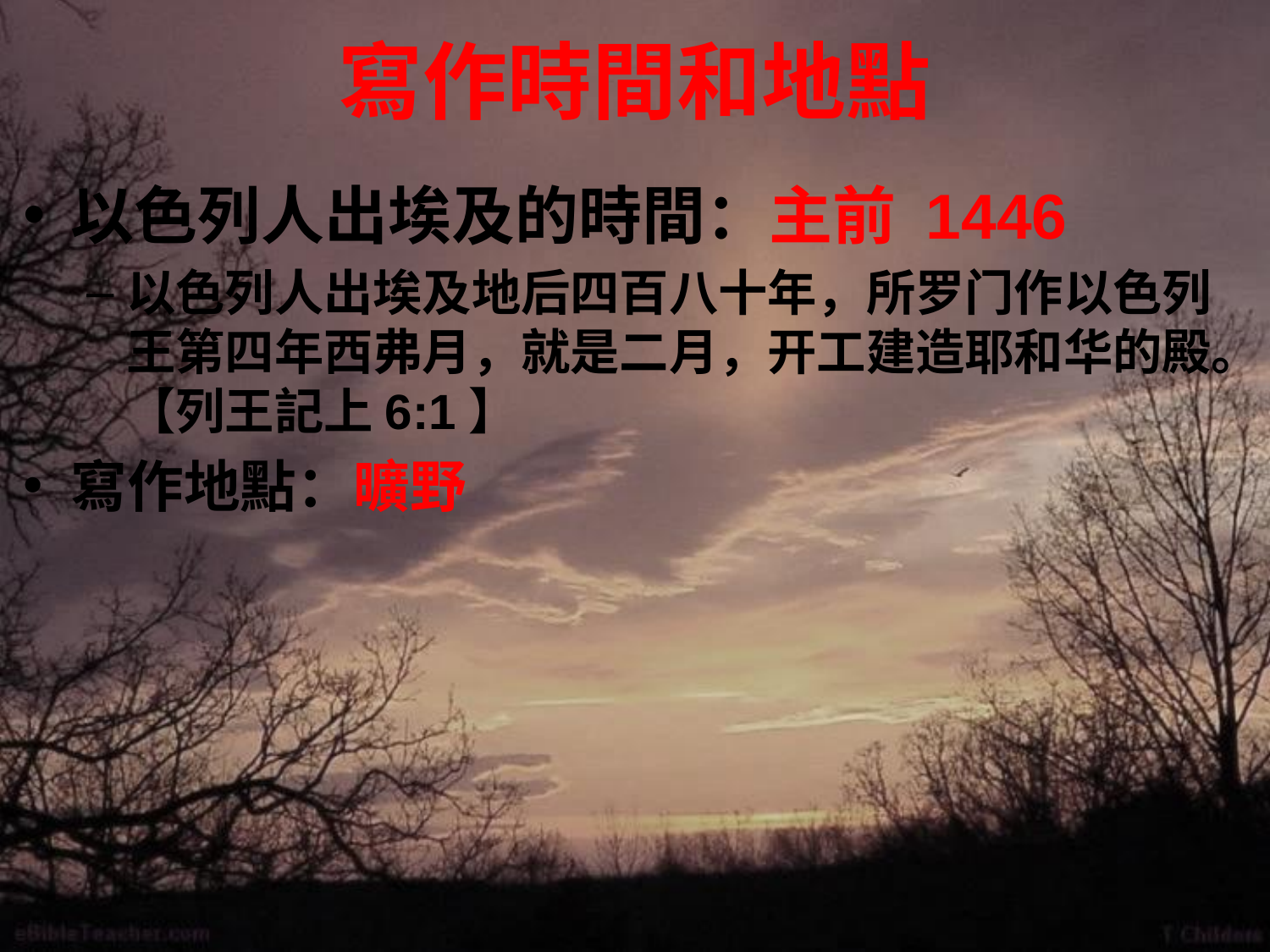

# 寫作時間和地點
以色列人出埃及的時間：主前 1446
以色列人出埃及地后四百八十年，所罗门作以色列王第四年西弗月，就是二月，开工建造耶和华的殿。【列王記上6:1】
寫作地點：曠野